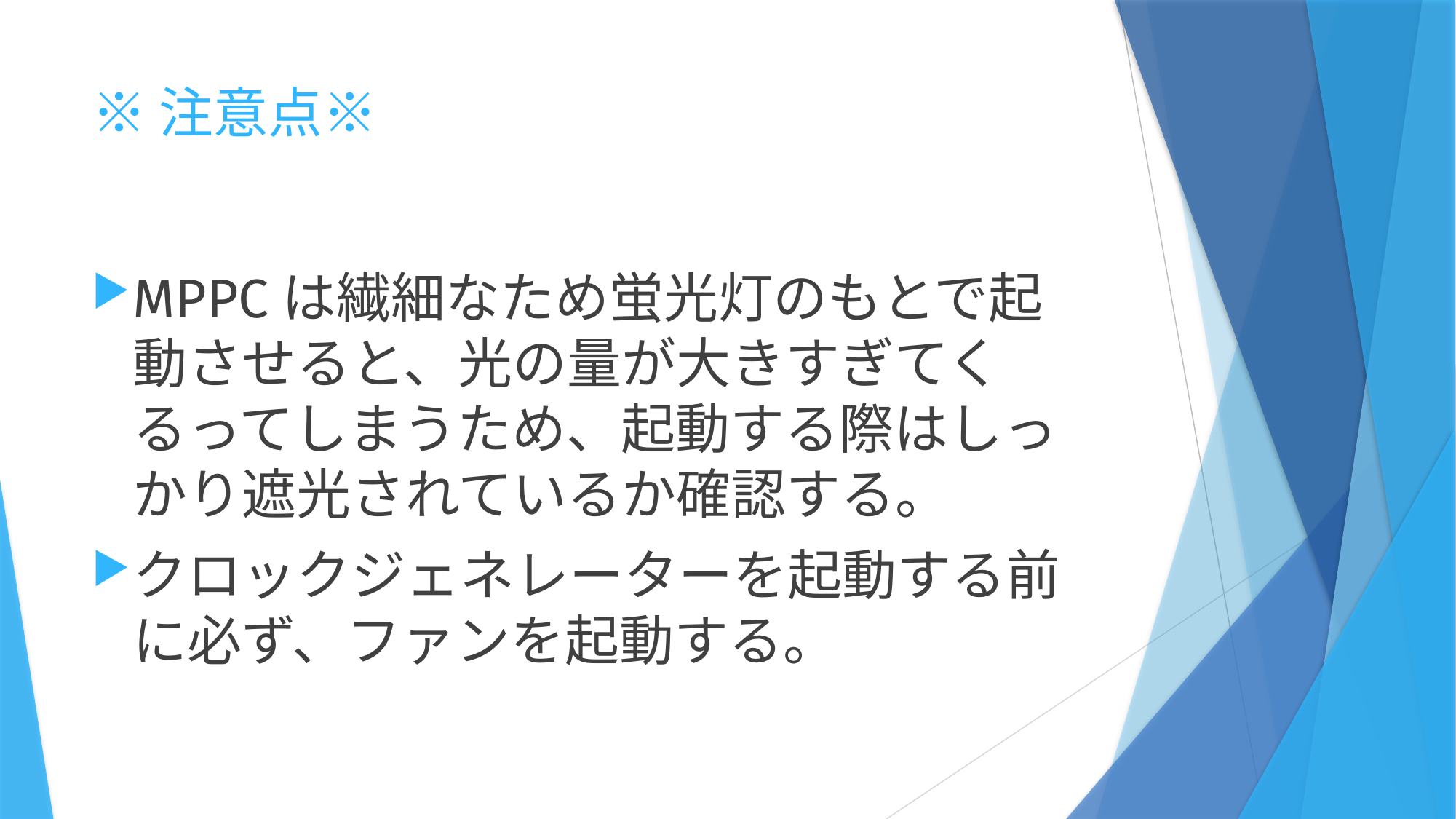

# ※注意点※
MPPCは繊細なため蛍光灯のもとで起動させると、光の量が大きすぎてくるってしまうため、起動する際はしっかり遮光されているか確認する。
クロックジェネレーターを起動する前に必ず、ファンを起動する。